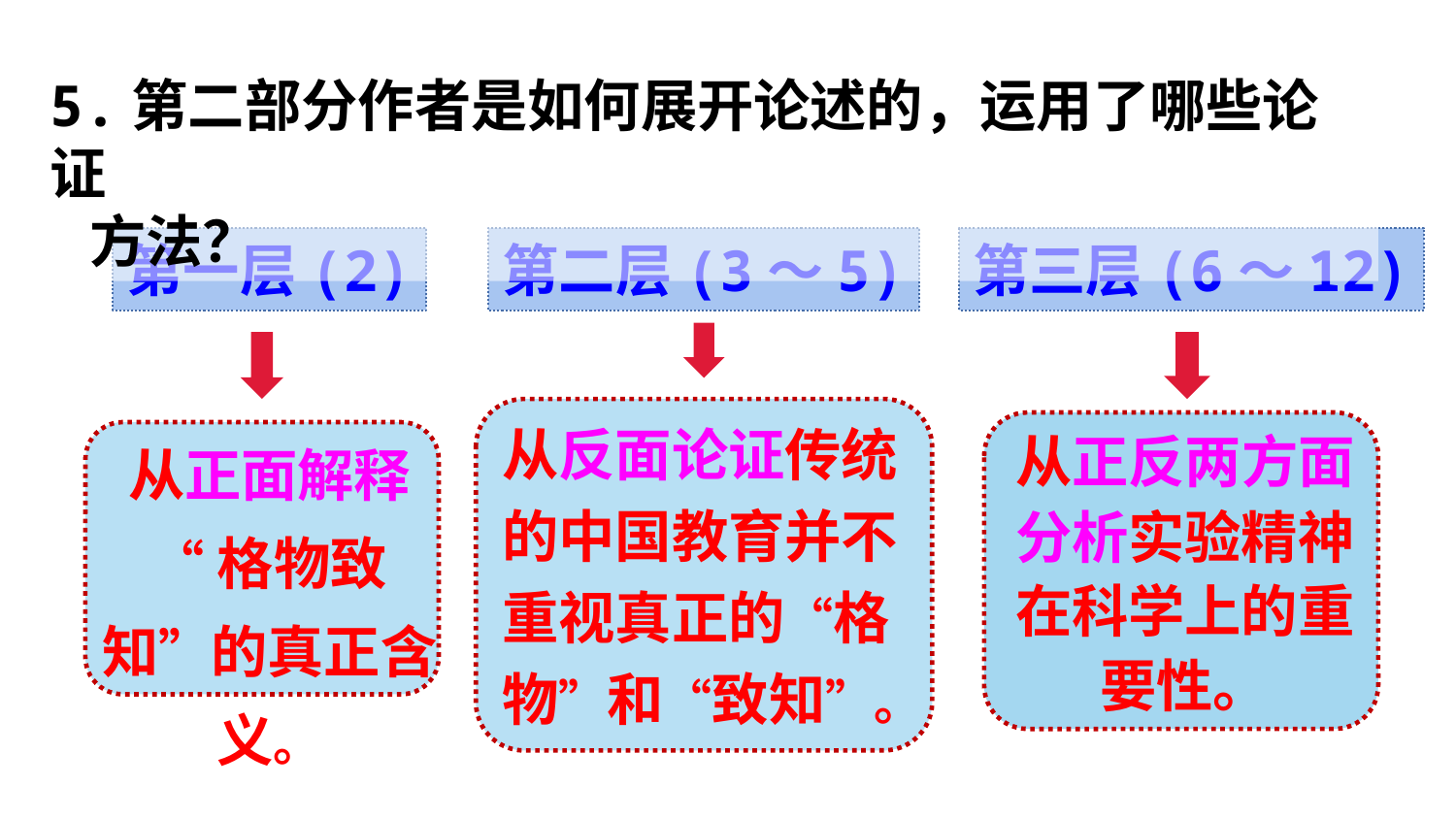

5.第二部分作者是如何展开论述的，运用了哪些论证
  方法？
第三层(6～12)
第一层(2)
第二层(3～5)

从反面论证传统的中国教育并不重视真正的“格物”和“致知”。

从正反两方面分析实验精神在科学上的重要性。
从正面解释
“格物致知”的真正含义。